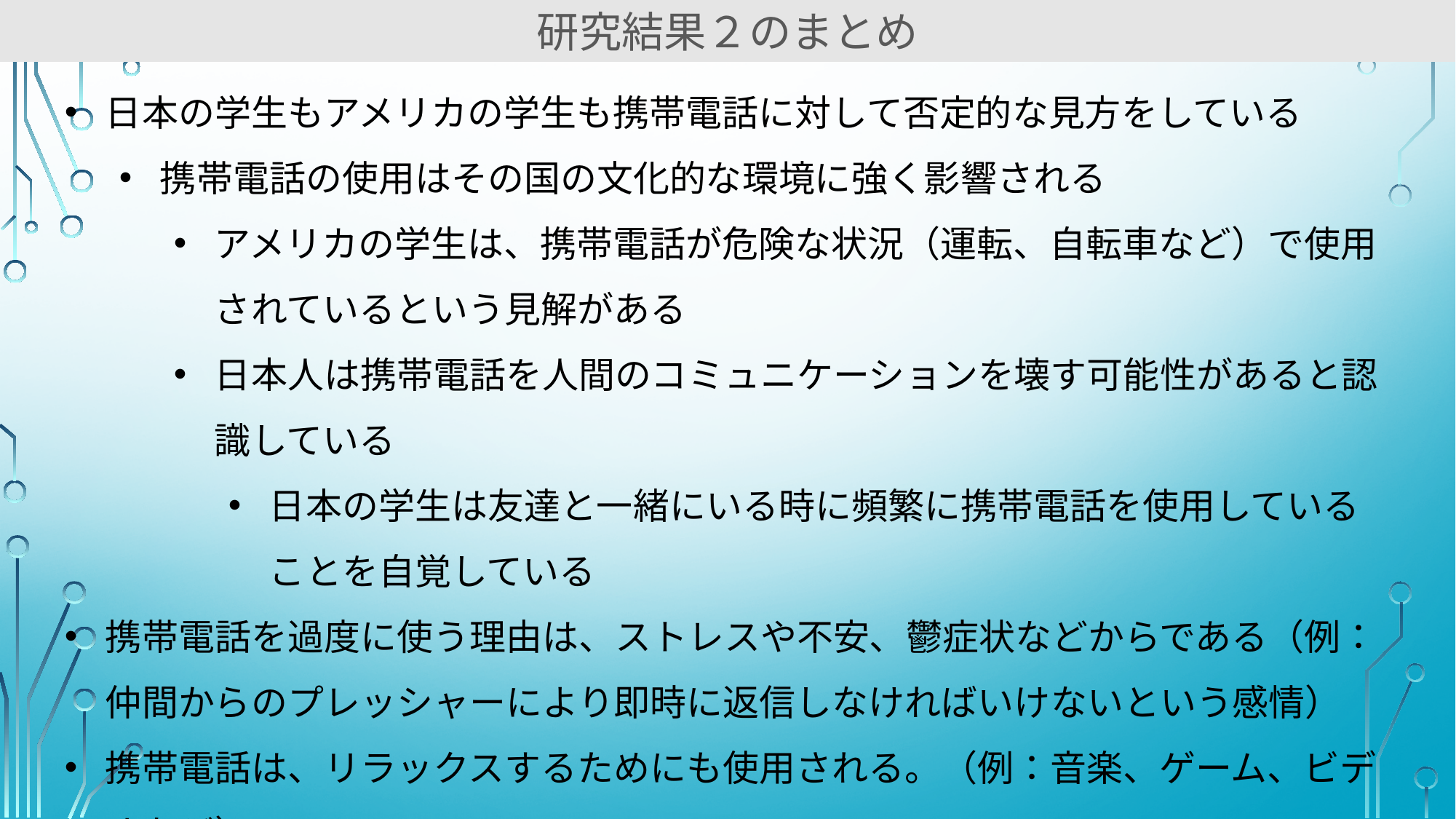

研究結果２のまとめ
日本の学生もアメリカの学生も携帯電話に対して否定的な見方をしている
携帯電話の使用はその国の文化的な環境に強く影響される
アメリカの学生は、携帯電話が危険な状況（運転、自転車など）で使用されているという見解がある
日本人は携帯電話を人間のコミュニケーションを壊す可能性があると認識している
日本の学生は友達と一緒にいる時に頻繁に携帯電話を使用していることを自覚している
携帯電話を過度に使う理由は、ストレスや不安、鬱症状などからである（例：仲間からのプレッシャーにより即時に返信しなければいけないという感情）
携帯電話は、リラックスするためにも使用される。（例：音楽、ゲーム、ビデオなど）